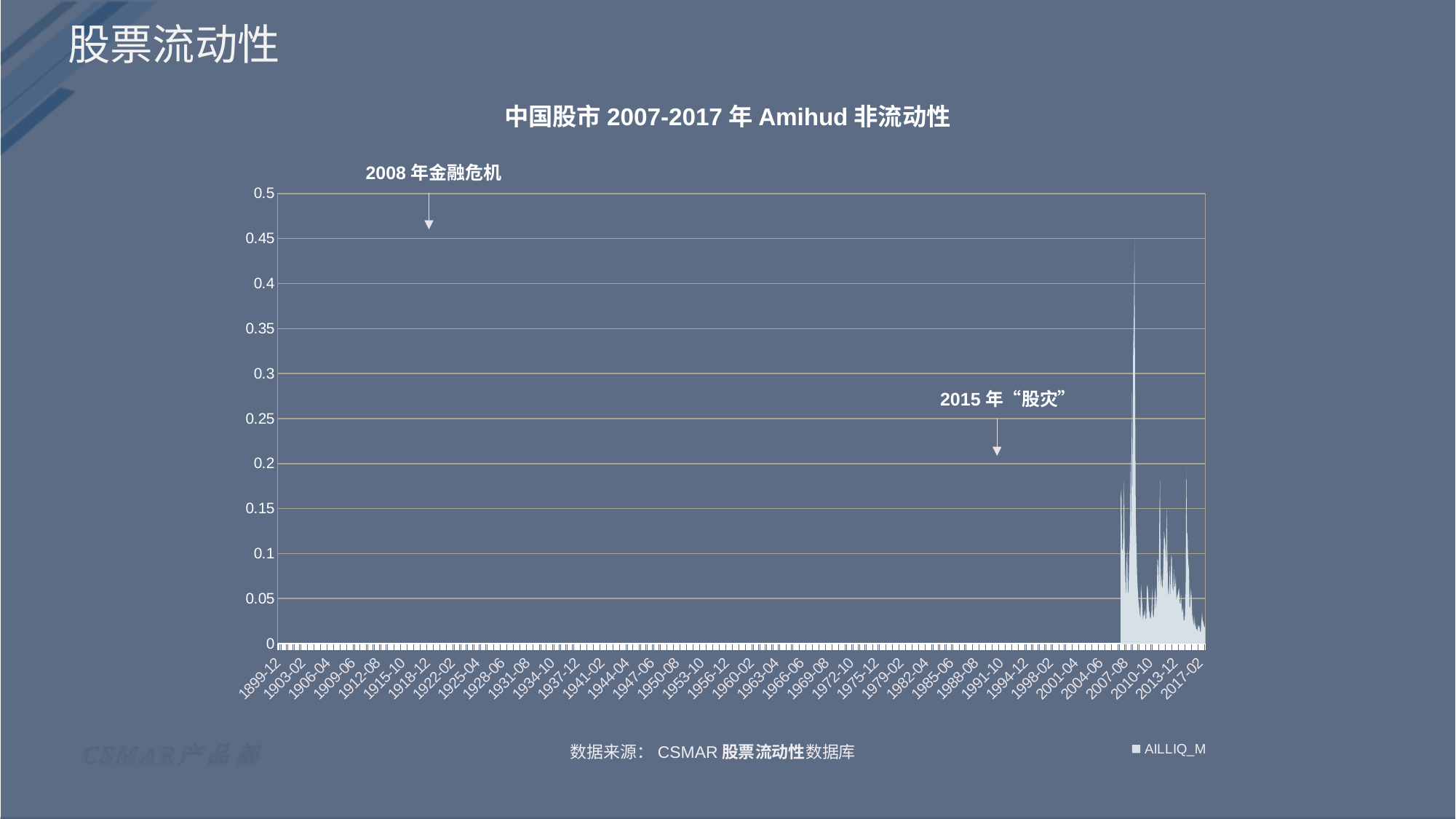

股票流动性
中国股市2007-2017年Amihud非流动性
2008年金融危机

### Chart

| Category | AILLIQ_M |
|---|---|
| 39083 | 0.16237 |
| 39114 | 0.172418 |
| 39142 | 0.106129 |
| 39173 | 0.101845 |
| 39203 | 0.12309 |
| 39234 | 0.181391 |
| 39264 | 0.108343 |
| 39295 | 0.075845 |
| 39326 | 0.050072 |
| 39356 | 0.092988 |
| 39387 | 0.106566 |
| 39417 | 0.051459 |
| 39448 | 0.062331 |
| 39479 | 0.091704 |
| 39508 | 0.122191 |
| 39539 | 0.208825 |
| 39569 | 0.105544 |
| 39600 | 0.280393 |
| 39630 | 0.154075 |
| 39661 | 0.327499 |
| 39692 | 0.359954 |
| 39722 | 0.448516 |
| 39753 | 0.280431 |
| 39783 | 0.142997 |
| 39814 | 0.108246 |
| 39845 | 0.076043 |
| 39873 | 0.060768 |
| 39904 | 0.047556 |
| 39934 | 0.041899 |
| 39965 | 0.033316 |
| 39995 | 0.027567 |
| 40026 | 0.065549 |
| 40057 | 0.053539 |
| 40087 | 0.041249 |
| 40118 | 0.025024 |
| 40148 | 0.032584 |
| 40179 | 0.03039 |
| 40210 | 0.038421 |
| 40238 | 0.026728 |
| 40269 | 0.027664 |
| 40299 | 0.062069 |
| 40330 | 0.065788 |
| 40360 | 0.053436 |
| 40391 | 0.037188 |
| 40422 | 0.034169 |
| 40452 | 0.027319 |
| 40483 | 0.028742 |
| 40513 | 0.036469 |
| 40544 | 0.061844 |
| 40575 | 0.033746 |
| 40603 | 0.026576 |
| 40634 | 0.036721 |
| 40664 | 0.055264 |
| 40695 | 0.062408 |
| 40725 | 0.035953 |
| 40756 | 0.053055 |
| 40787 | 0.094303 |
| 40817 | 0.092094 |
| 40848 | 0.060557 |
| 40878 | 0.144442 |
| 40909 | 0.180537 |
| 40940 | 0.057418 |
| 40969 | 0.077339 |
| 41000 | 0.064129 |
| 41030 | 0.059981 |
| 41061 | 0.085923 |
| 41091 | 0.124498 |
| 41122 | 0.118008 |
| 41153 | 0.111323 |
| 41183 | 0.084274 |
| 41214 | 0.150706 |
| 41244 | 0.106748 |
| 41275 | 0.063782 |
| 41306 | 0.050472 |
| 41334 | 0.067069 |
| 41365 | 0.086303 |
| 41395 | 0.047543 |
| 41426 | 0.098868 |
| 41456 | 0.095515 |
| 41487 | 0.064648 |
| 41518 | 0.054239 |
| 41548 | 0.083402 |
| 41579 | 0.064183 |
| 41609 | 0.06268 |
| 41640 | 0.07528 |
| 41671 | 0.047029 |
| 41699 | 0.052637 |
| 41730 | 0.054342 |
| 41760 | 0.058901 |
| 41791 | 0.061975 |
| 41821 | 0.045438 |
| 41852 | 0.043811 |
| 41883 | 0.055731 |
| 41913 | 0.038547 |
| 41944 | 0.034178 |
| 41974 | 0.04152 |
| 42005 | 0.025746 |
| 42036 | 0.025207 |
| 42064 | 0.031815 |
| 42095 | 0.060258 |
| 42125 | 0.195217 |
| 42156 | 0.12354 |
| 42186 | 0.120795 |
| 42217 | 0.081789 |
| 42248 | 0.090839 |
| 42278 | 0.036335 |
| 42309 | 0.042521 |
| 42339 | 0.061326 |
| 42370 | 0.053211 |
| 42401 | 0.031973 |
| 42430 | 0.027752 |
| 42461 | 0.018003 |
| 42491 | 0.031971 |
| 42522 | 0.017988 |
| 42552 | 0.023918 |
| 42583 | 0.015216 |
| 42614 | 0.01649 |
| 42644 | 0.013371 |
| 42675 | 0.020723 |
| 42705 | 0.018161 |
| 42736 | 0.01993 |
| 42767 | 0.013391 |
| 42795 | 0.01274 |
| 42826 | 0.023369 |
| 42856 | 0.034357 |
| 42887 | 0.025909 |
| 42917 | 0.023009 |
| 42948 | 0.019633 |
| 42979 | 0.016975 |
| 43009 | 0.023369 |
|  | None |
|  | None |
|  | None |
|  | None |
|  | None |
|  | None |
|  | None |
|  | None |
|  | None |
|  | None |
|  | None |
|  | None |
|  | None |
|  | None |
|  | None |
|  | None |
|  | None |
|  | None |
|  | None |
|  | None |
|  | None |
|  | None |
|  | None |
|  | None |
|  | None |
|  | None |
|  | None |
|  | None |
|  | None |
|  | None |
|  | None |
|  | None |
|  | None |
|  | None |
|  | None |
|  | None |
|  | None |
|  | None |
|  | None |
|  | None |
|  | None |
|  | None |
|  | None |
|  | None |
|  | None |
|  | None |
|  | None |
|  | None |
|  | None |
|  | None |
|  | None |
|  | None |
|  | None |
|  | None |
|  | None |
|  | None |
|  | None |
|  | None |
|  | None |
|  | None |
|  | None |
|  | None |
|  | None |
|  | None |
|  | None |
|  | None |
|  | None |
|  | None |
|  | None |
|  | None |
|  | None |
|  | None |
|  | None |
|  | None |
|  | None |
|  | None |
|  | None |
|  | None |
|  | None |
|  | None |
|  | None |
|  | None |
|  | None |
|  | None |
|  | None |
|  | None |
|  | None |
|  | None |
|  | None |
|  | None |
|  | None |
|  | None |
|  | None |
|  | None |
|  | None |
|  | None |
|  | None |
|  | None |
|  | None |
|  | None |
|  | None |
|  | None |
|  | None |
|  | None |
|  | None |
|  | None |
|  | None |
|  | None |
|  | None |
|  | None |
|  | None |
|  | None |
|  | None |
|  | None |
|  | None |
|  | None |
|  | None |
|  | None |
|  | None |
|  | None |
|  | None |
|  | None |
|  | None |
|  | None |
|  | None |
|  | None |
|  | None |
|  | None |
|  | None |
|  | None |
|  | None |
|  | None |
|  | None |
|  | None |
|  | None |
|  | None |
|  | None |
|  | None |
|  | None |
|  | None |
|  | None |
|  | None |
|  | None |
|  | None |
|  | None |
|  | None |
|  | None |
|  | None |
|  | None |
|  | None |
|  | None |
|  | None |
|  | None |
|  | None |
|  | None |
|  | None |
|  | None |
|  | None |
|  | None |
|  | None |
|  | None |
|  | None |
|  | None |
|  | None |
|  | None |
|  | None |
|  | None |
|  | None |
|  | None |
|  | None |
|  | None |
|  | None |
|  | None |
|  | None |
|  | None |
|  | None |
|  | None |
|  | None |
|  | None |
|  | None |
|  | None |
|  | None |
|  | None |
|  | None |
|  | None |
|  | None |
|  | None |
|  | None |
|  | None |
|  | None |
|  | None |
|  | None |
|  | None |
|  | None |
|  | None |
|  | None |
|  | None |
|  | None |
|  | None |
|  | None |
|  | None |
|  | None |
|  | None |
|  | None |
|  | None |
|  | None |
|  | None |
|  | None |
|  | None |
|  | None |
|  | None |
|  | None |
|  | None |
|  | None |
|  | None |
|  | None |
|  | None |
|  | None |
|  | None |
|  | None |
|  | None |
|  | None |
|  | None |
|  | None |
|  | None |
|  | None |
|  | None |
|  | None |
|  | None |
|  | None |
|  | None |
|  | None |
|  | None |
|  | None |
|  | None |
|  | None |
|  | None |
|  | None |
|  | None |
|  | None |
|  | None |
|  | None |
|  | None |
|  | None |
|  | None |
|  | None |
|  | None |
|  | None |
|  | None |
|  | None |
|  | None |
|  | None |
|  | None |
|  | None |
|  | None |
|  | None |
|  | None |
|  | None |
|  | None |
|  | None |
2015年“股灾”
数据来源：CSMAR股票流动性数据库